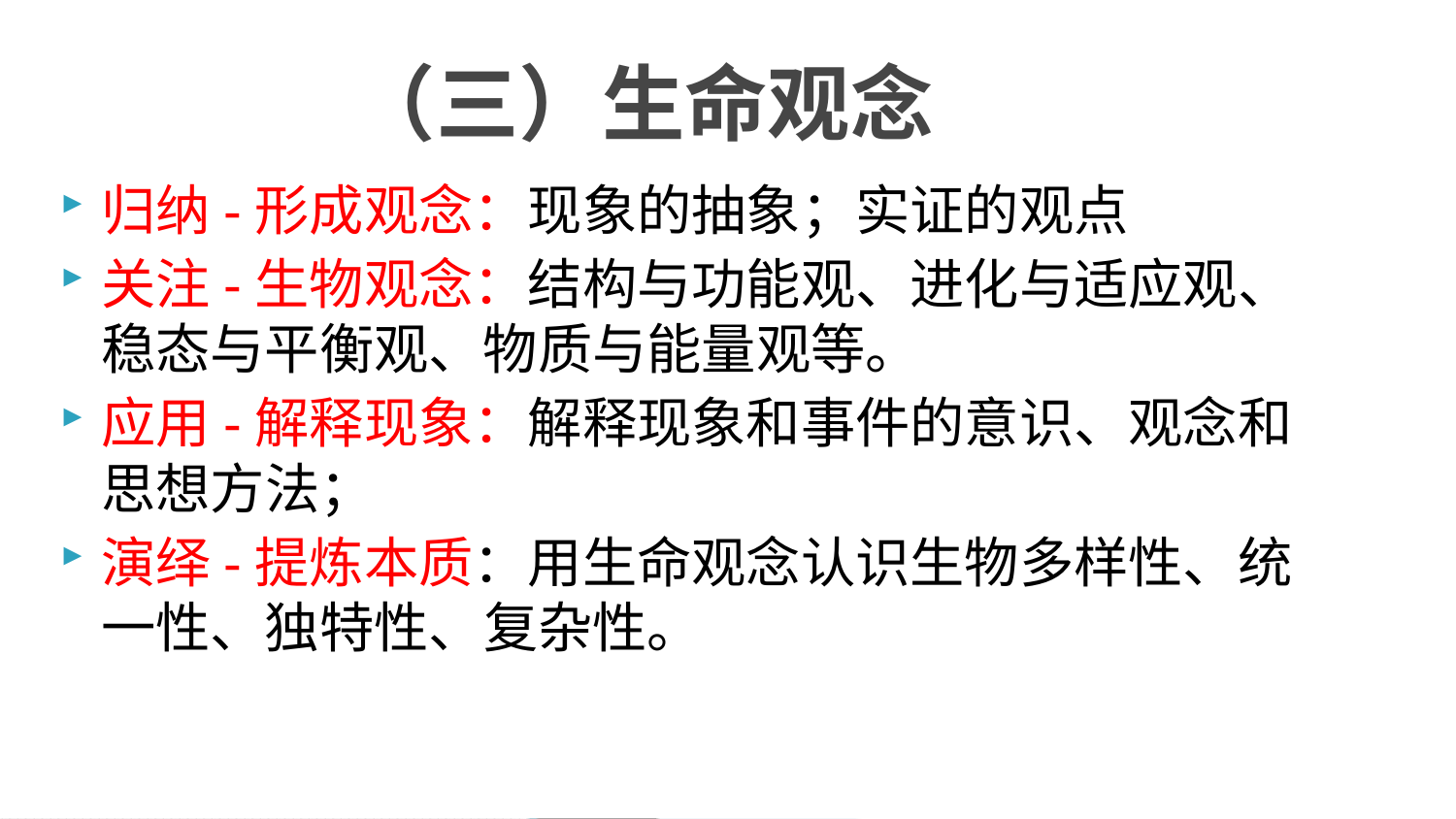

# （三）生命观念
归纳-形成观念：现象的抽象；实证的观点
关注-生物观念：结构与功能观、进化与适应观、稳态与平衡观、物质与能量观等。
应用-解释现象：解释现象和事件的意识、观念和思想方法；
演绎-提炼本质：用生命观念认识生物多样性、统一性、独特性、复杂性。